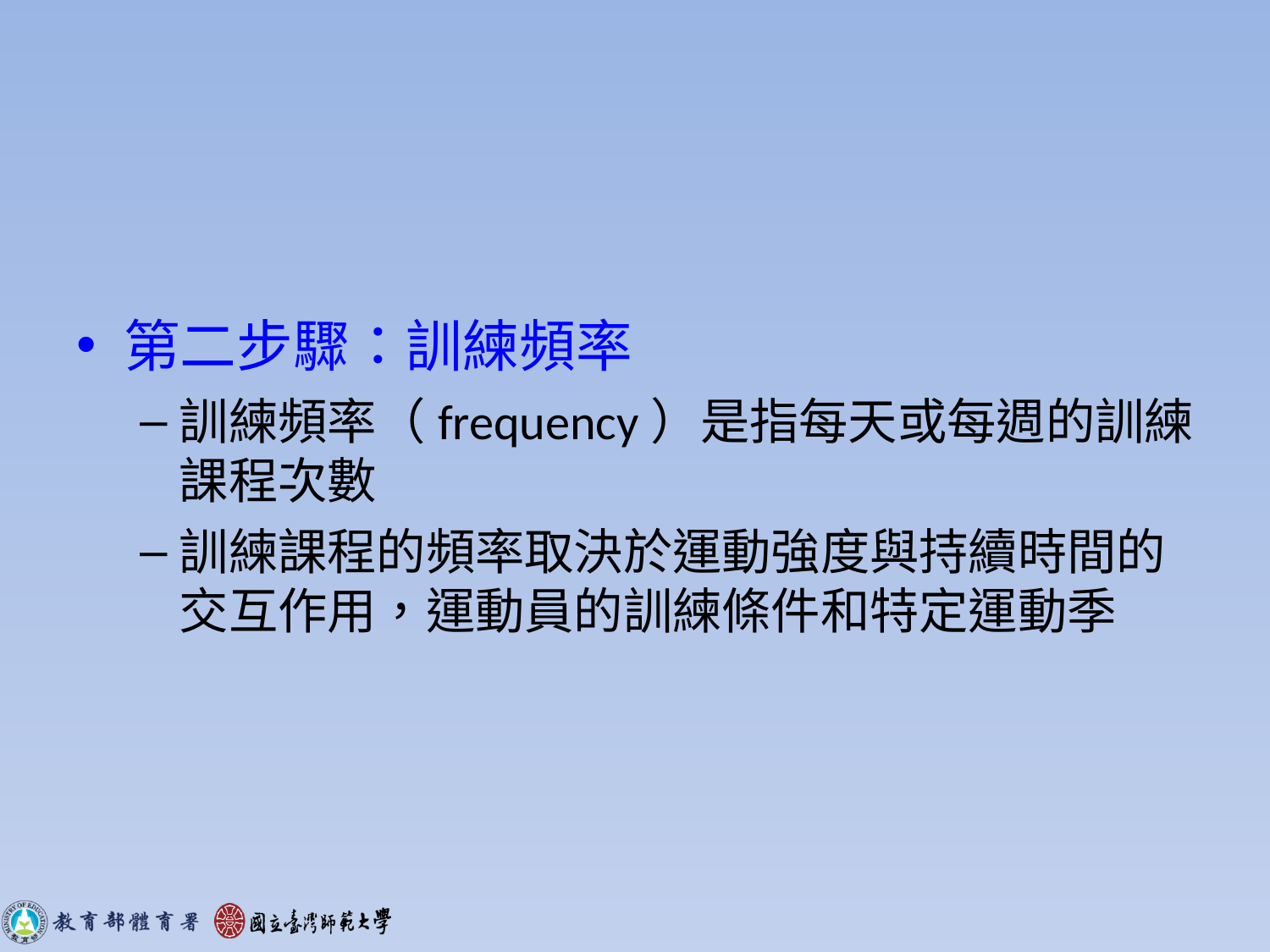

#

第二步驟：訓練頻率
訓練頻率（frequency）是指每天或每週的訓練課程次數
訓練課程的頻率取決於運動強度與持續時間的交互作用，運動員的訓練條件和特定運動季